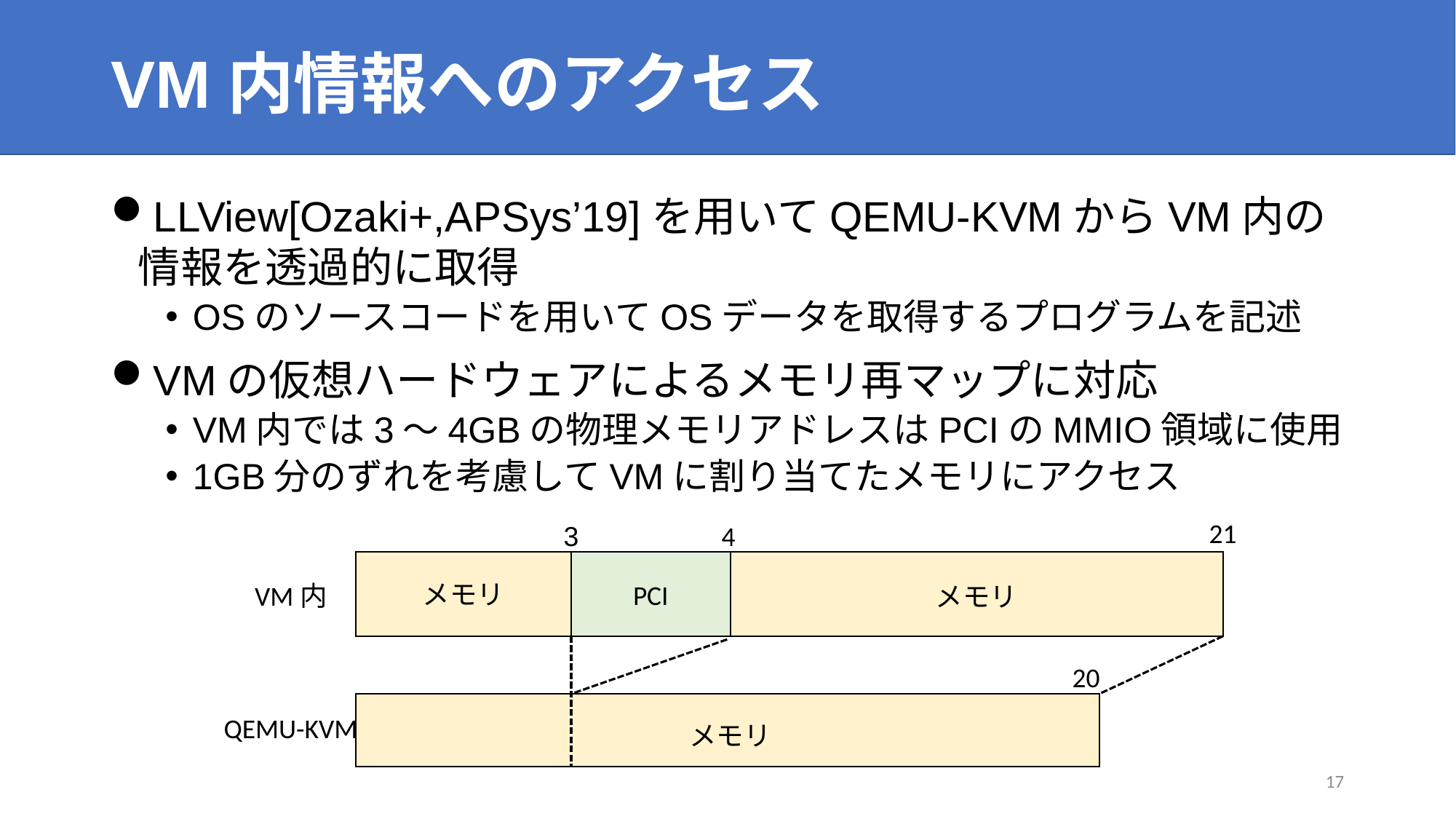

# VM内情報へのアクセス
LLView[Ozaki+,APSys’19]を用いてQEMU-KVMからVM内の情報を透過的に取得
OSのソースコードを用いてOSデータを取得するプログラムを記述
VMの仮想ハードウェアによるメモリ再マップに対応
VM内では3〜4GBの物理メモリアドレスはPCIのMMIO領域に使用
1GB分のずれを考慮してVMに割り当てたメモリにアクセス
21
3
4

PCI
メモリ
VM内
メモリ
20

QEMU-KVM
メモリ
17